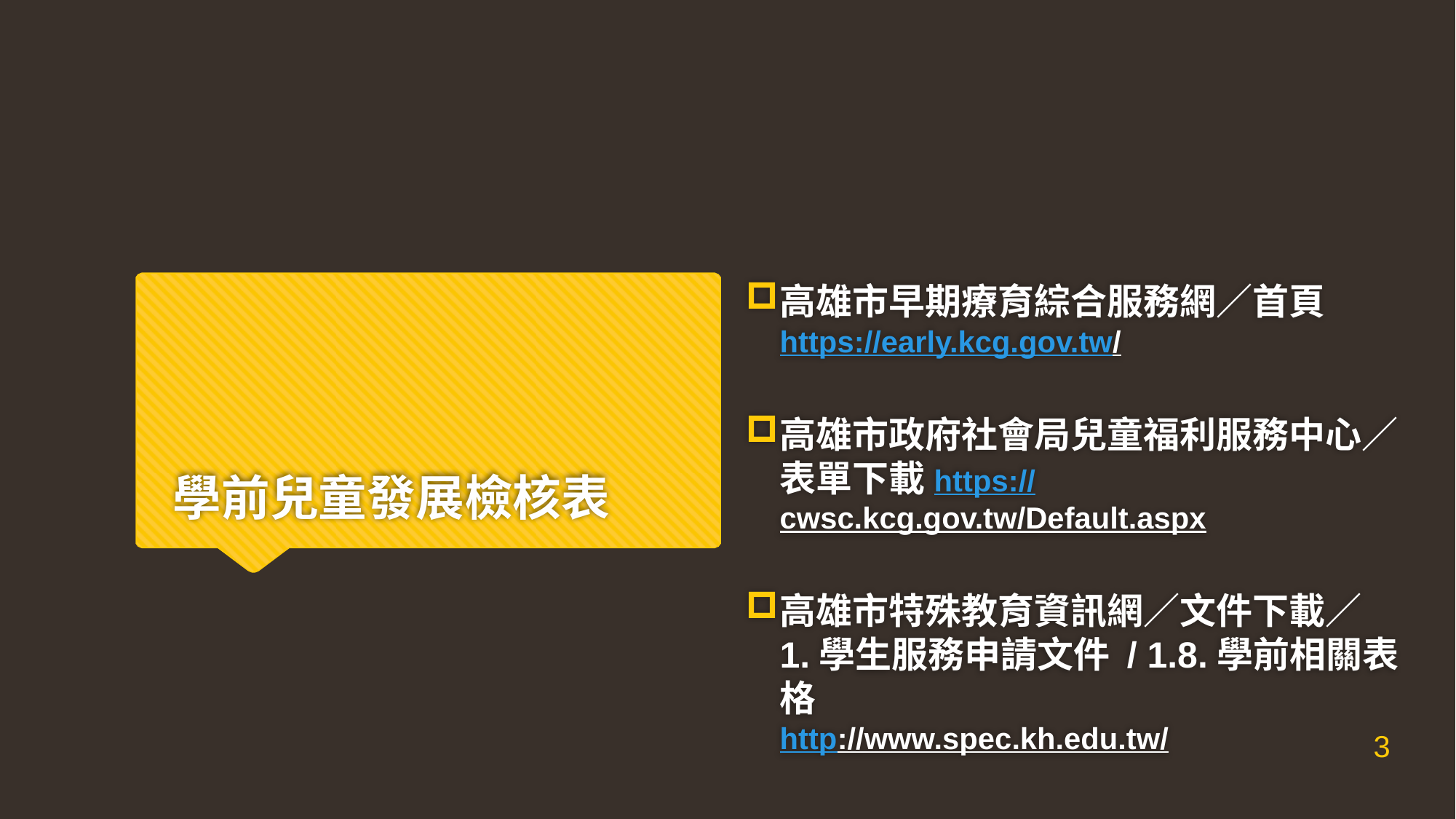

高雄市早期療育綜合服務網／首頁
https://early.kcg.gov.tw/
高雄市政府社會局兒童福利服務中心／表單下載https://cwsc.kcg.gov.tw/Default.aspx
高雄市特殊教育資訊網／文件下載／
1.學生服務申請文件 / 1.8.學前相關表格
http://www.spec.kh.edu.tw/
# 學前兒童發展檢核表
3